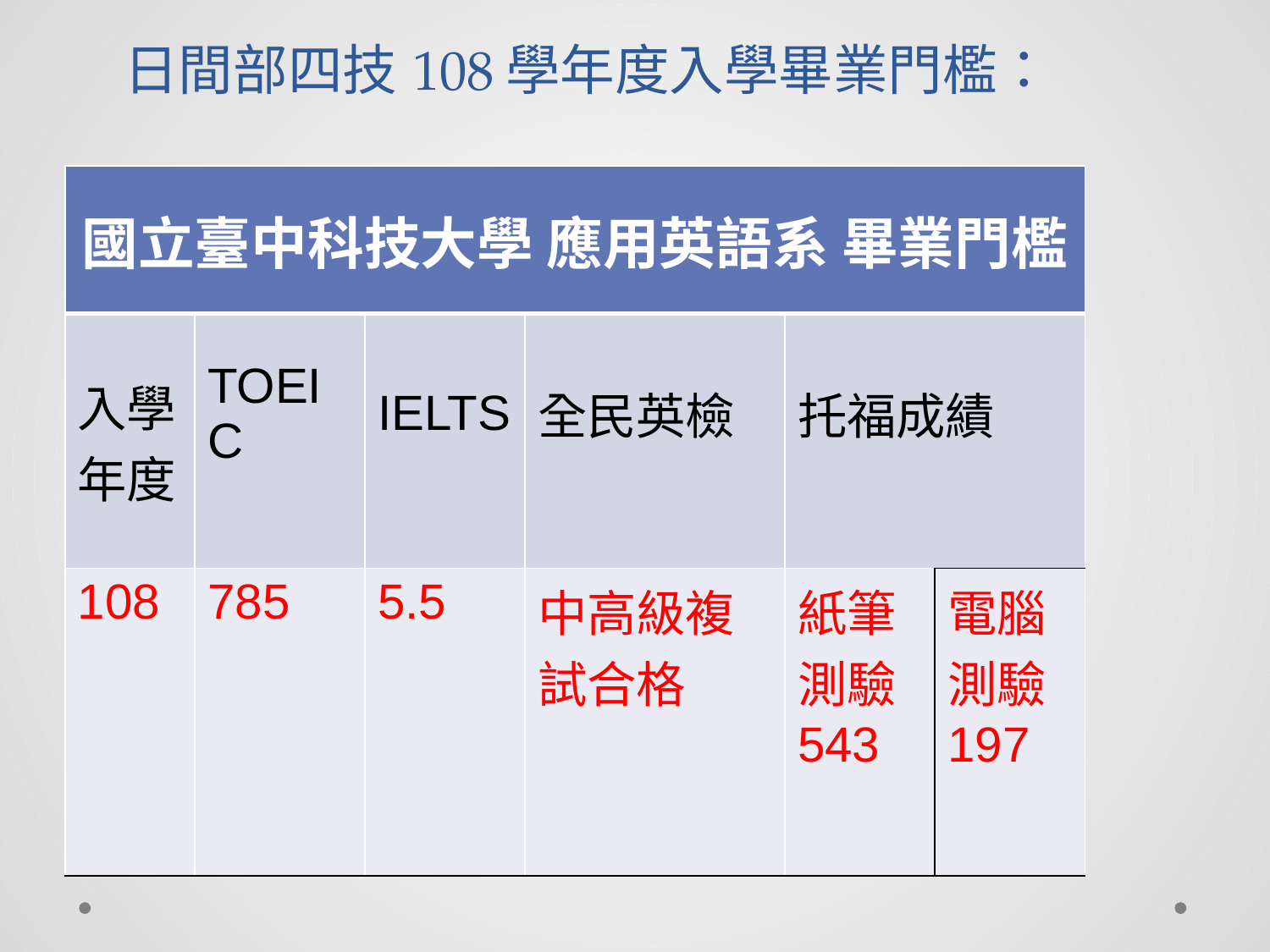

日間部四技108學年度入學畢業門檻：
#
| 國立臺中科技大學 應用英語系 畢業門檻 |  |  |  |  |  |
| --- | --- | --- | --- | --- | --- |
| 入學年度 | TOEIC | IELTS | 全民英檢 | 托福成績 |  |
| 108 | 785 | 5.5 | 中高級複試合格 | 紙筆測驗543 | 電腦測驗 197 |